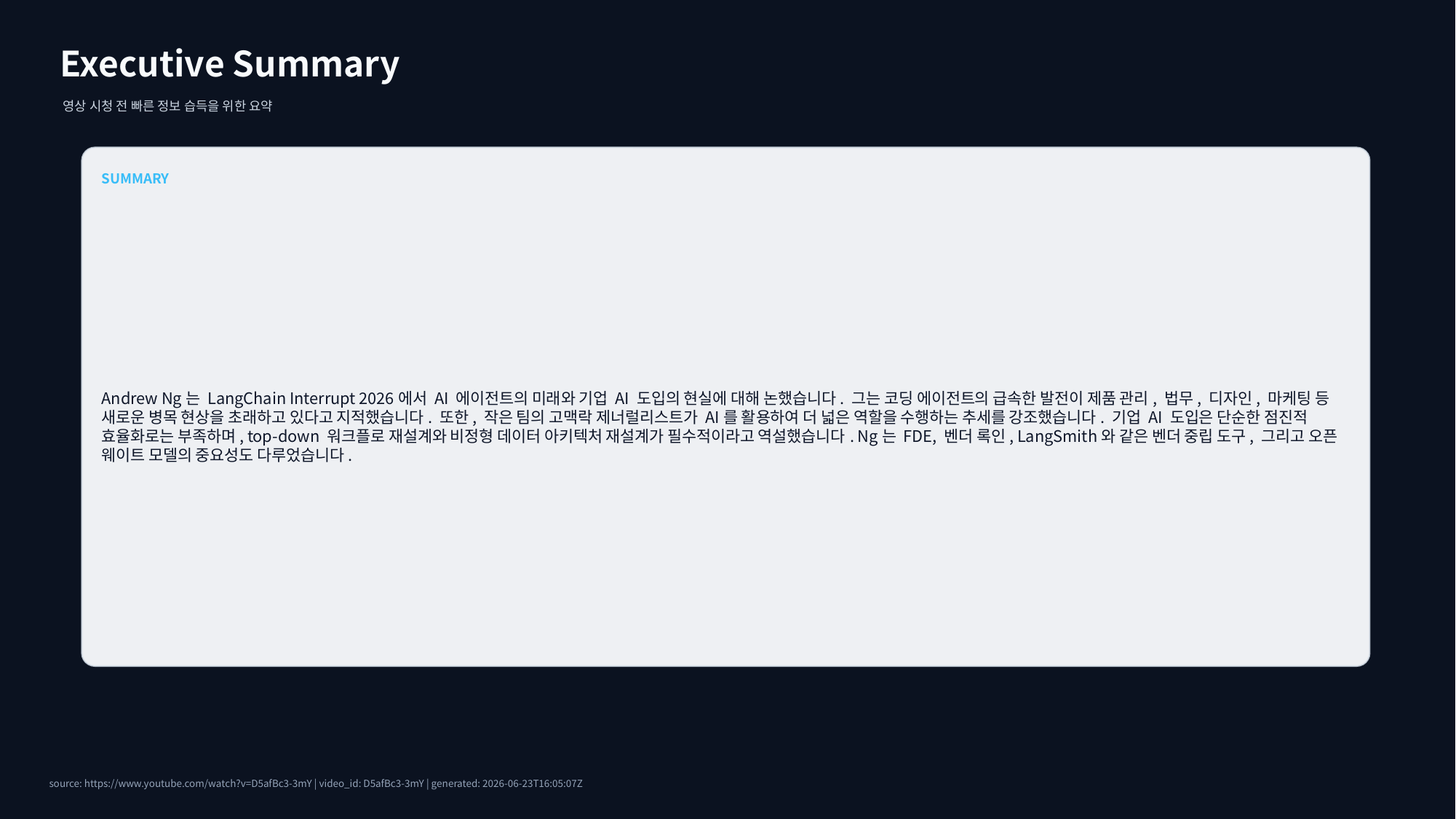

Executive Summary
영상 시청 전 빠른 정보 습득을 위한 요약

SUMMARY
Andrew Ng는 LangChain Interrupt 2026에서 AI 에이전트의 미래와 기업 AI 도입의 현실에 대해 논했습니다. 그는 코딩 에이전트의 급속한 발전이 제품 관리, 법무, 디자인, 마케팅 등 새로운 병목 현상을 초래하고 있다고 지적했습니다. 또한, 작은 팀의 고맥락 제너럴리스트가 AI를 활용하여 더 넓은 역할을 수행하는 추세를 강조했습니다. 기업 AI 도입은 단순한 점진적 효율화로는 부족하며, top-down 워크플로 재설계와 비정형 데이터 아키텍처 재설계가 필수적이라고 역설했습니다. Ng는 FDE, 벤더 록인, LangSmith와 같은 벤더 중립 도구, 그리고 오픈 웨이트 모델의 중요성도 다루었습니다.
source: https://www.youtube.com/watch?v=D5afBc3-3mY | video_id: D5afBc3-3mY | generated: 2026-06-23T16:05:07Z